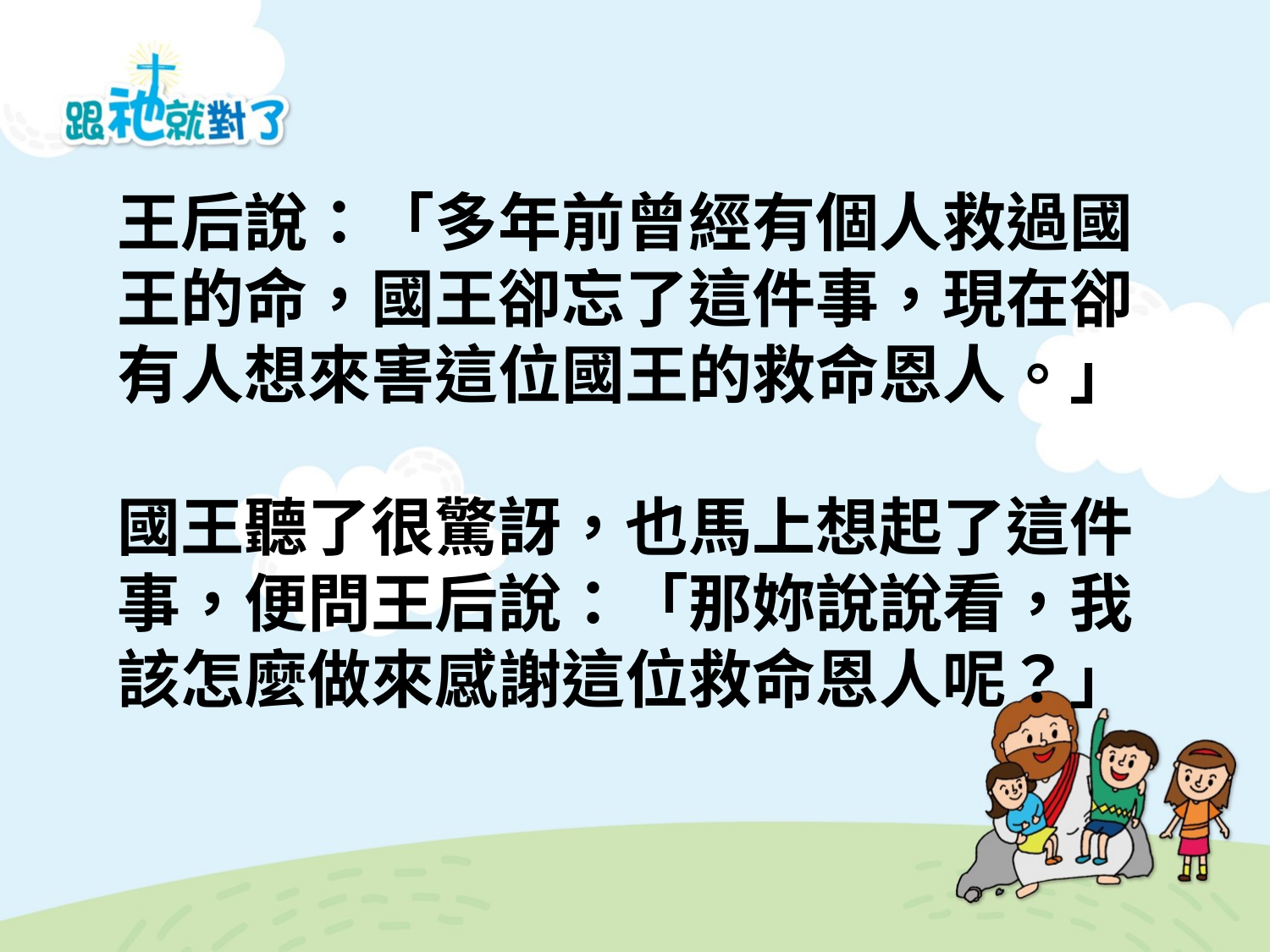

王后說：「多年前曾經有個人救過國王的命，國王卻忘了這件事，現在卻有人想來害這位國王的救命恩人。」

國王聽了很驚訝，也馬上想起了這件事，便問王后說：「那妳說說看，我該怎麼做來感謝這位救命恩人呢？」